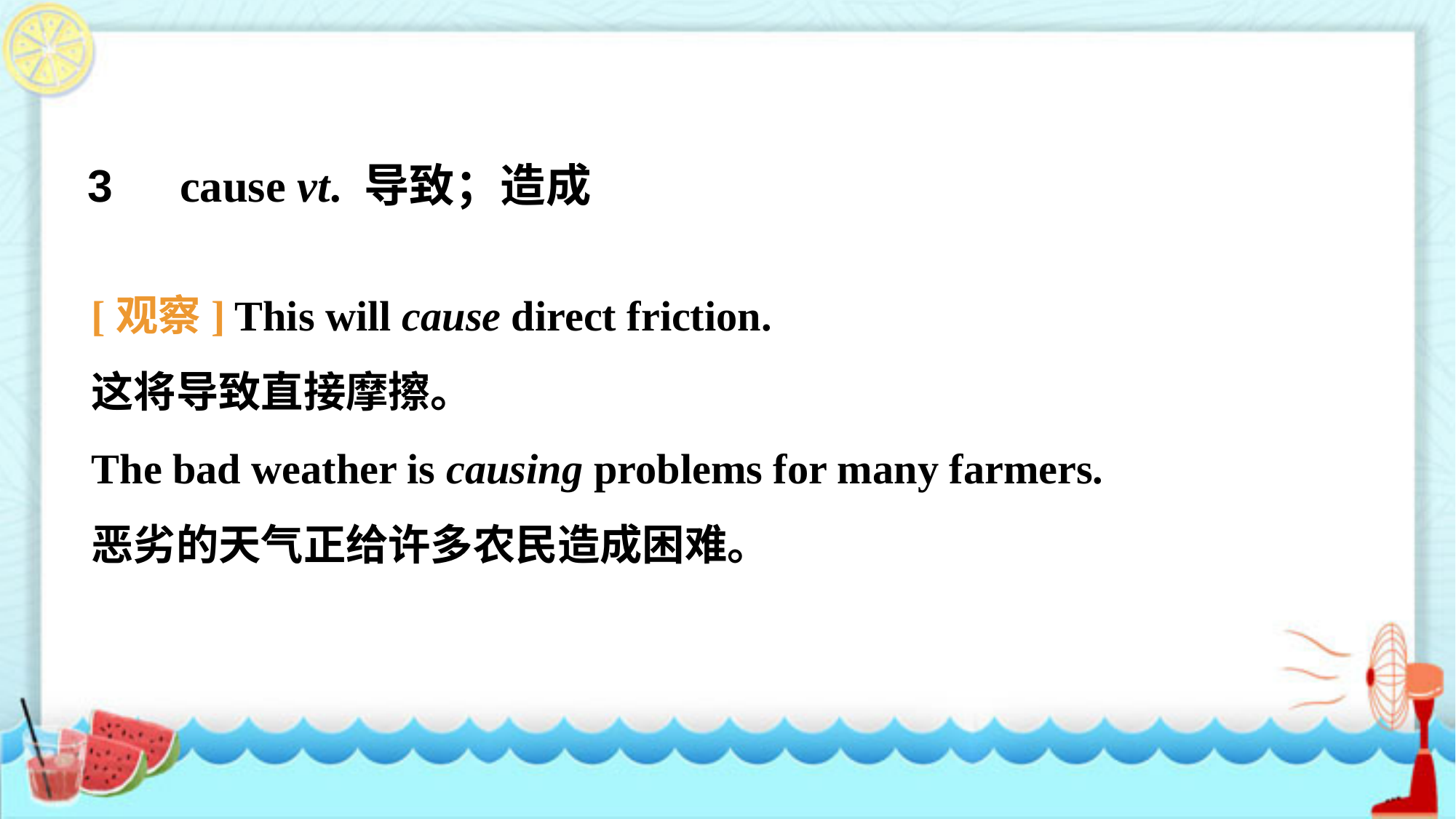

3　cause vt. 导致；造成

[观察] This will cause direct friction.
这将导致直接摩擦。
The bad weather is causing problems for many farmers.
恶劣的天气正给许多农民造成困难。